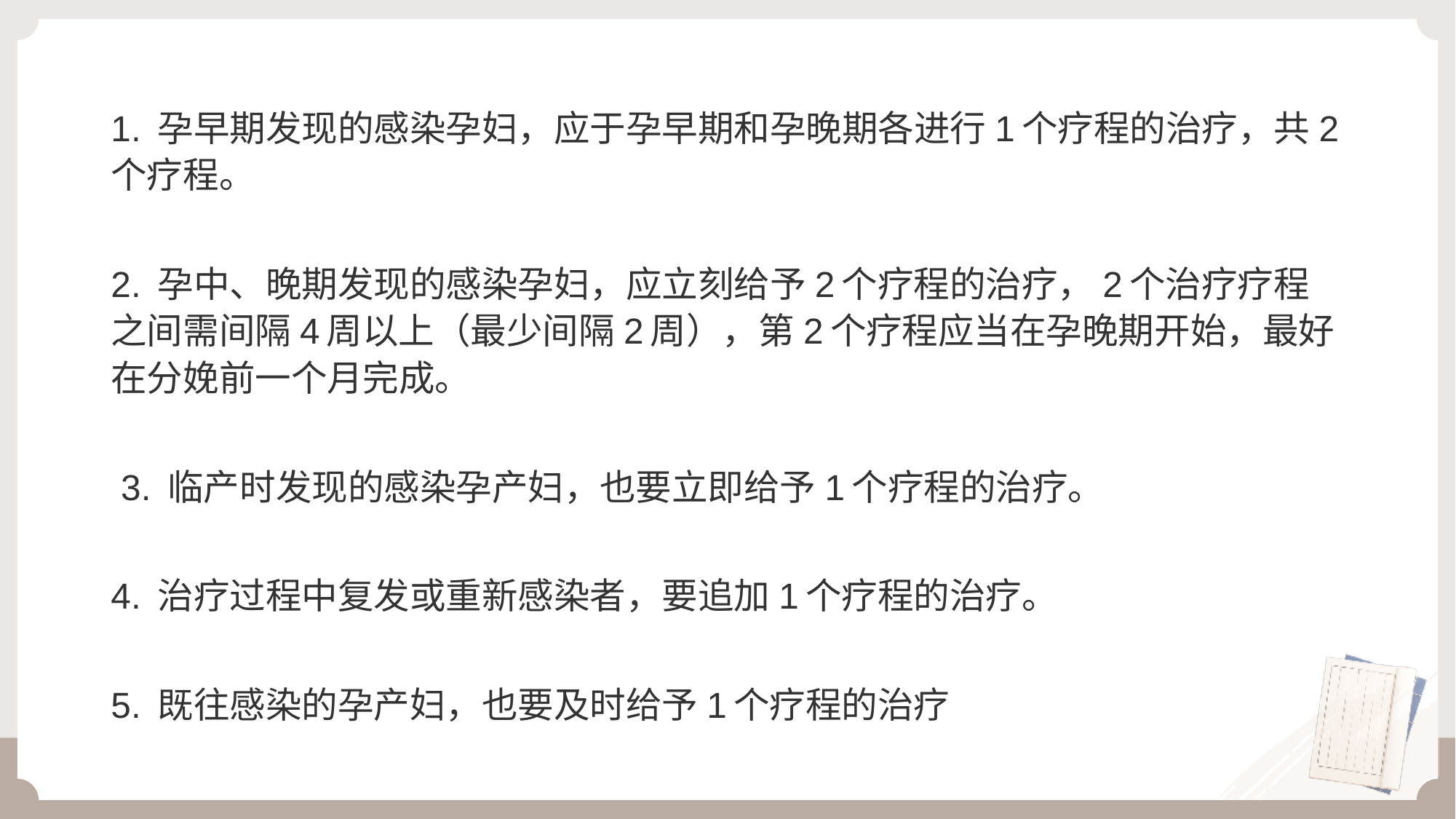

1. 孕早期发现的感染孕妇，应于孕早期和孕晚期各进行1个疗程的治疗，共2个疗程。

2. 孕中、晚期发现的感染孕妇，应立刻给予2个疗程的治疗，2个治疗疗程之间需间隔4周以上（最少间隔2周），第2个疗程应当在孕晚期开始，最好在分娩前一个月完成。

 3. 临产时发现的感染孕产妇，也要立即给予1个疗程的治疗。

4. 治疗过程中复发或重新感染者，要追加1个疗程的治疗。

5. 既往感染的孕产妇，也要及时给予1个疗程的治疗